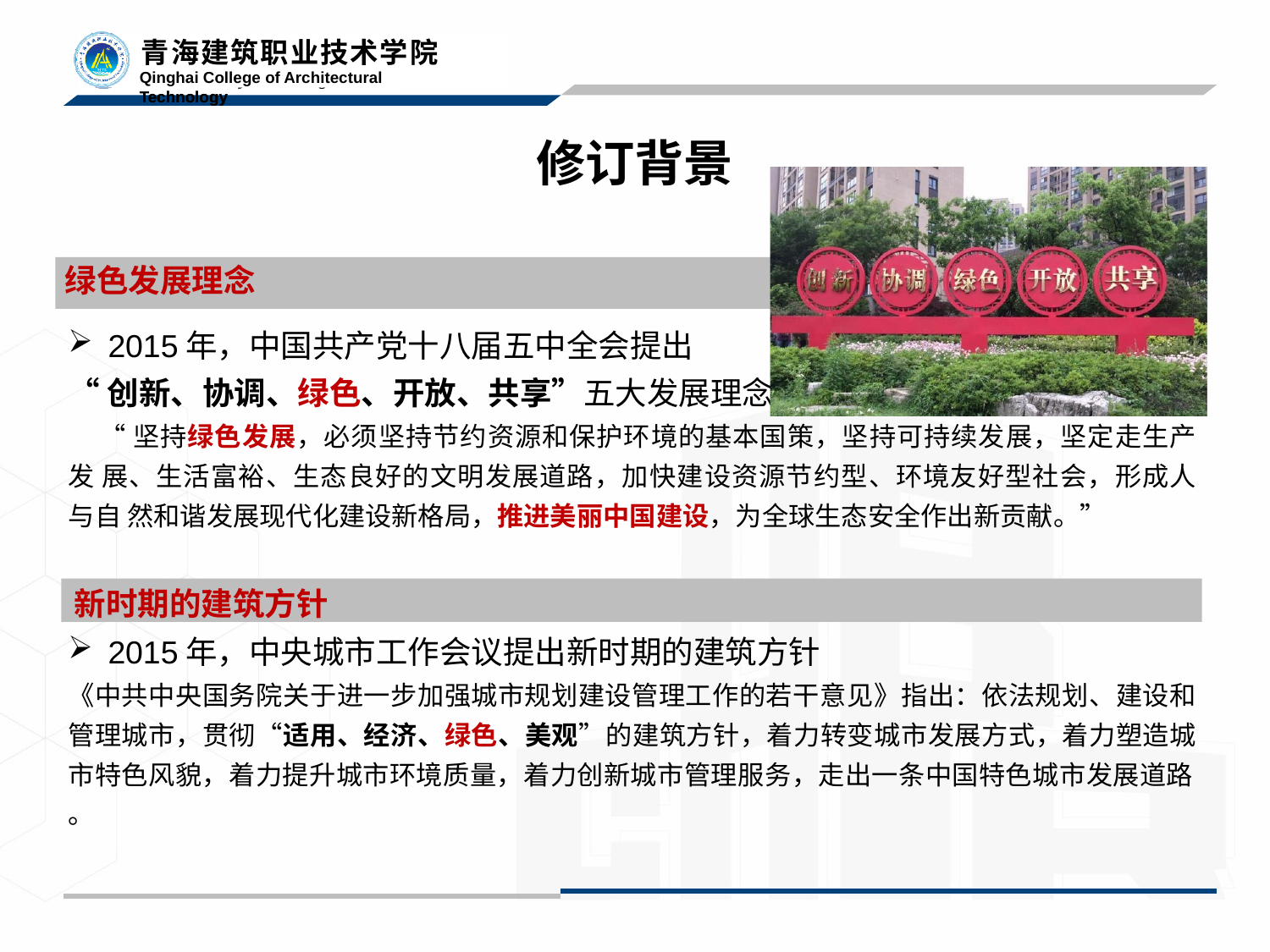

# 修订背景

绿色发展理念
2015年，中国共产党十八届五中全会提出
“创新、协调、绿色、开放、共享”五大发展理念
“坚持绿色发展，必须坚持节约资源和保护环境的基本国策，坚持可持续发展，坚定走生产发 展、生活富裕、生态良好的文明发展道路，加快建设资源节约型、环境友好型社会，形成人与自 然和谐发展现代化建设新格局，推进美丽中国建设，为全球生态安全作出新贡献。”
新时期的建筑方针
2015年，中央城市工作会议提出新时期的建筑方针
《中共中央国务院关于进一步加强城市规划建设管理工作的若干意见》指出：依法规划、建设和 管理城市，贯彻“适用、经济、绿色、美观”的建筑方针，着力转变城市发展方式，着力塑造城 市特色风貌，着力提升城市环境质量，着力创新城市管理服务，走出一条中国特色城市发展道路
。